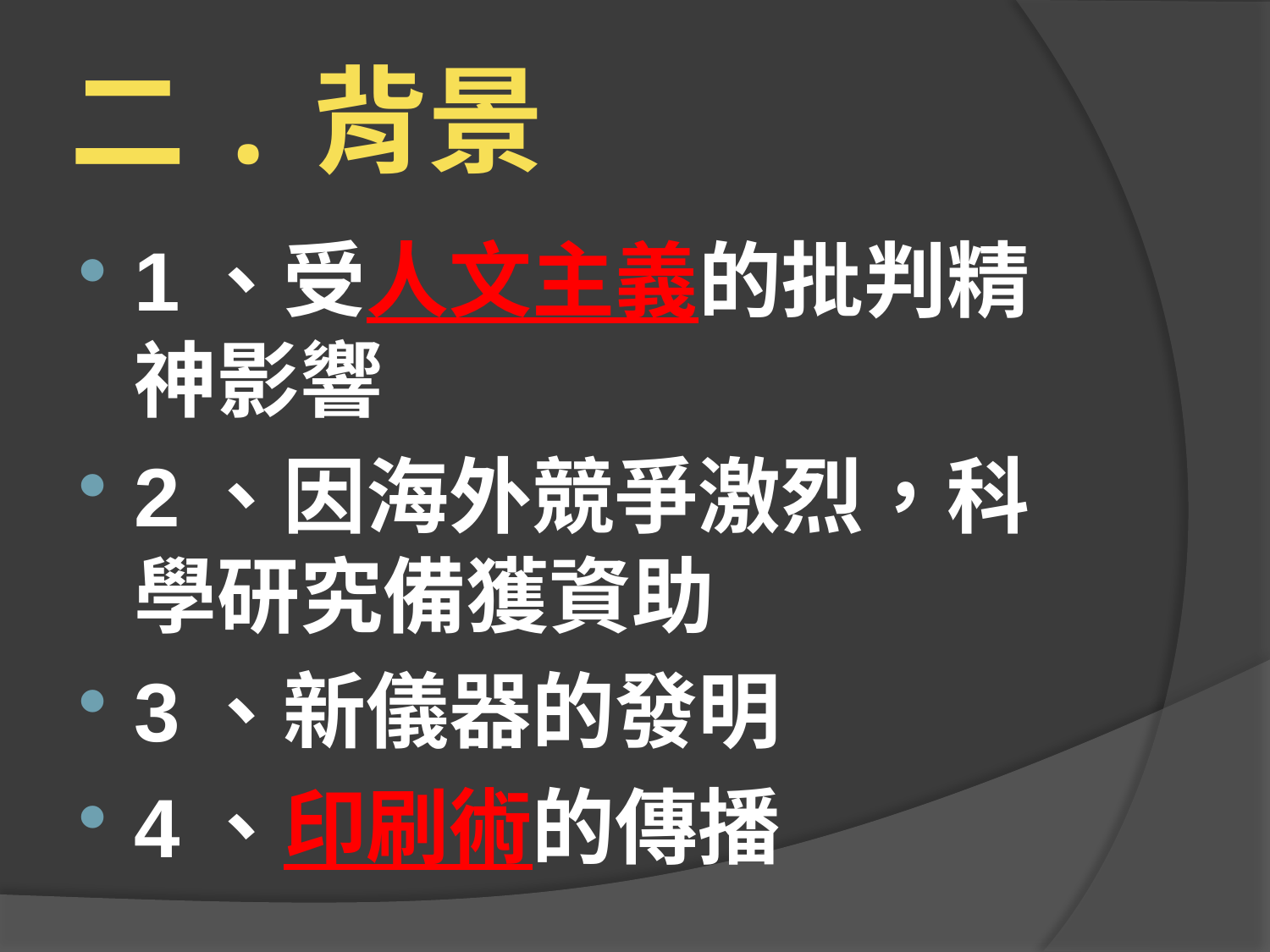

# 二.背景
1、受人文主義的批判精神影響
2、因海外競爭激烈，科學研究備獲資助
3、新儀器的發明
4、印刷術的傳播